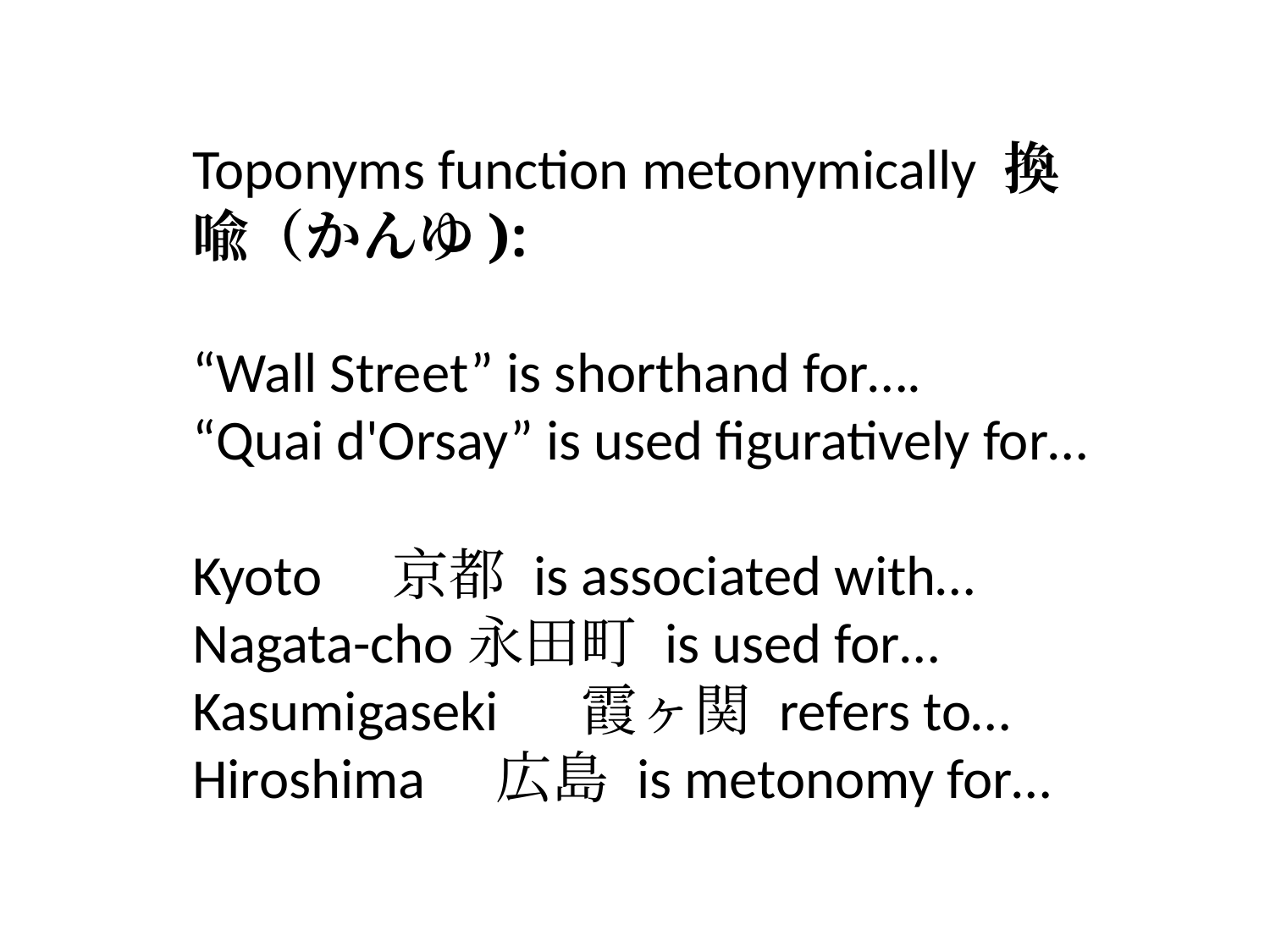

Toponyms function metonymically 換喩（かんゆ):

“Wall Street” is shorthand for….
“Quai d'Orsay” is used figuratively for…

Kyoto　京都 is associated with…
Nagata-cho永田町 is used for…
Kasumigaseki 　霞ヶ関 refers to…
Hiroshima　広島 is metonomy for…